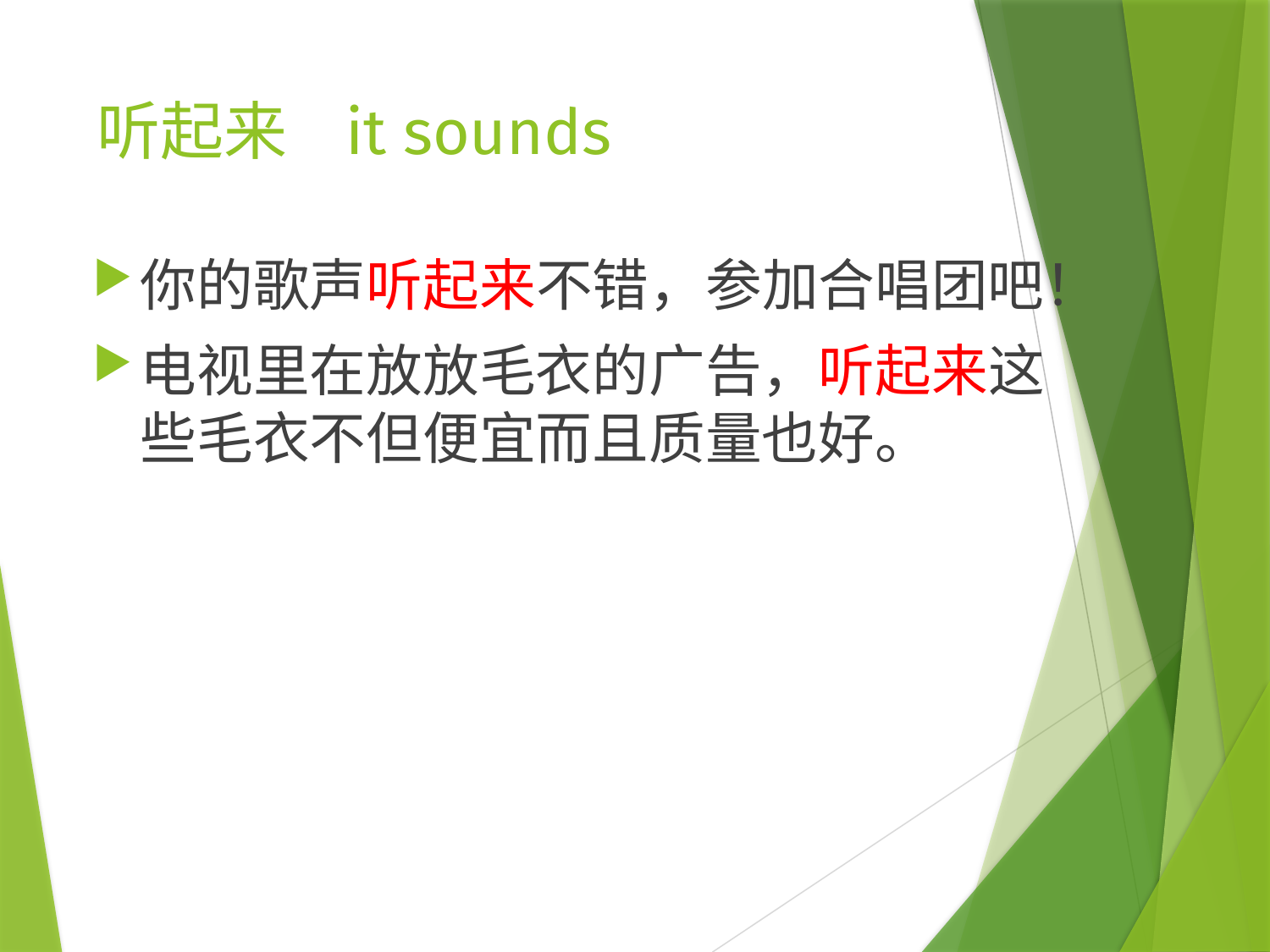

# 听起来   it sounds
你的歌声听起来不错，参加合唱团吧！
电视里在放放毛衣的广告，听起来这些毛衣不但便宜而且质量也好。